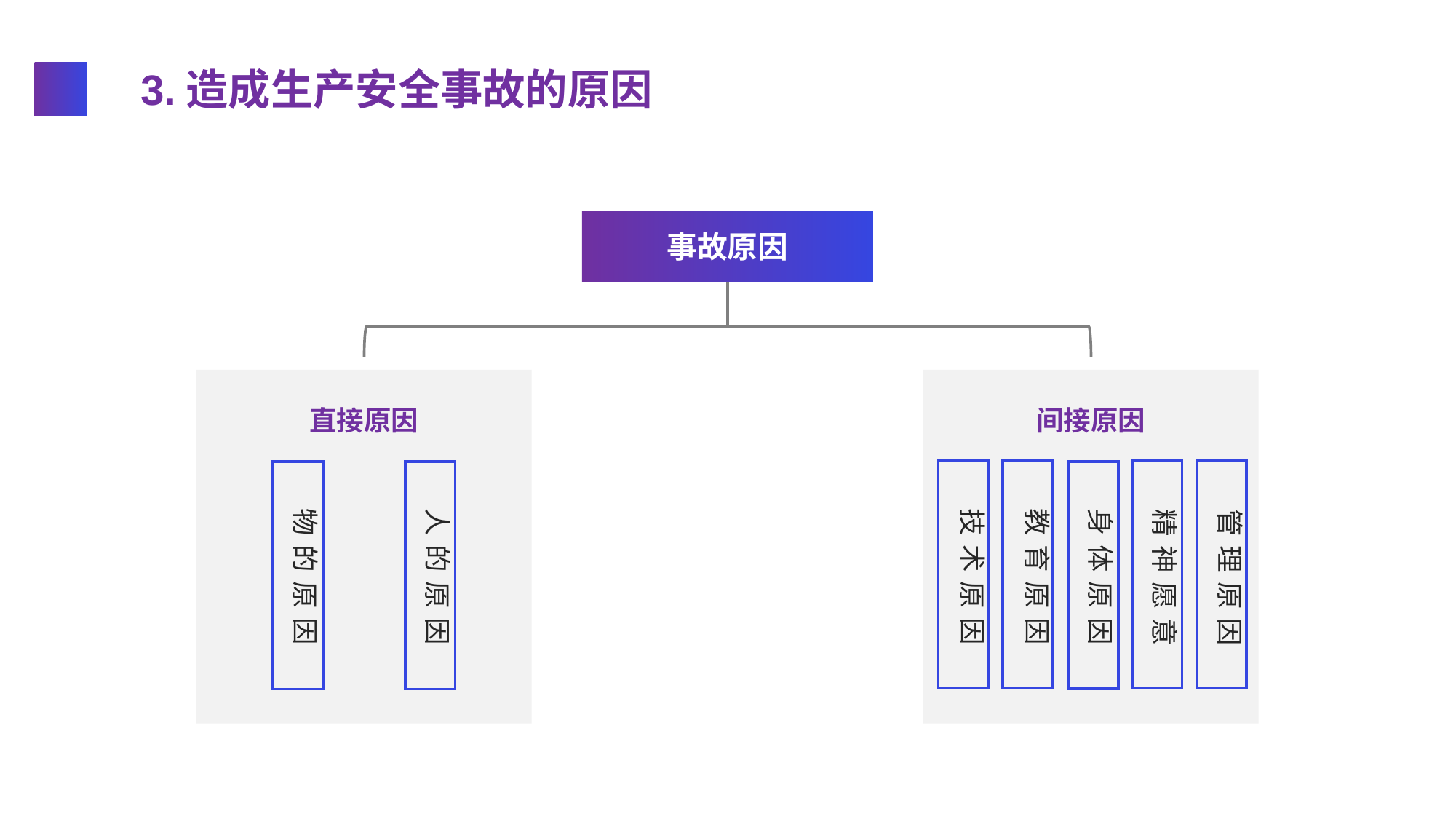

3.造成生产安全事故的原因

事故原因

直接原因
间接原因

物的原因
教育原因
身体原因
人的原因
技术原因
精神愿意
管理原因